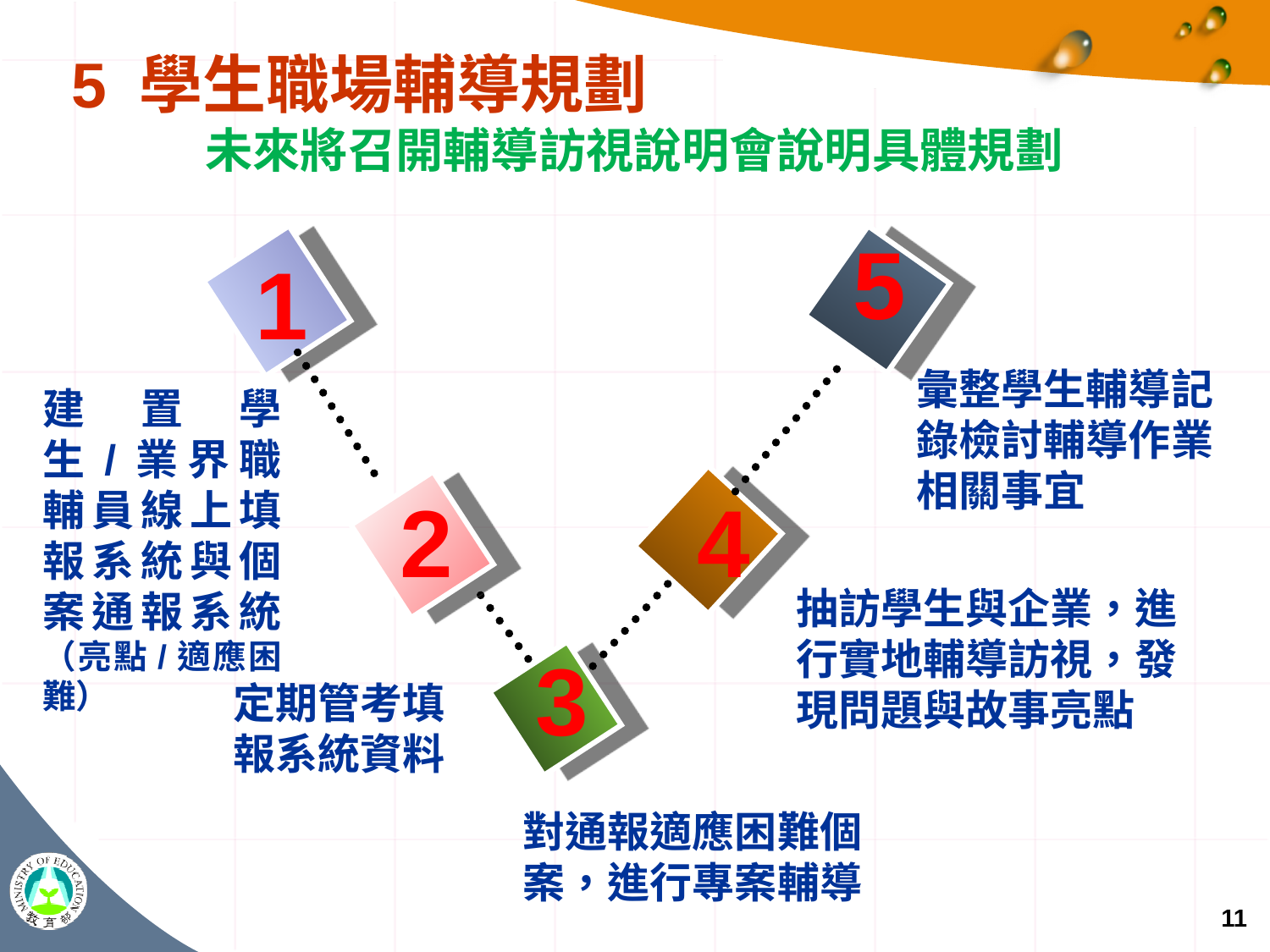

5 學生職場輔導規劃
未來將召開輔導訪視說明會說明具體規劃
5
1

彙整學生輔導記錄檢討輔導作業相關事宜
建置學生/業界職輔員線上填報系統與個案通報系統（亮點/適應困難）

2
4

抽訪學生與企業，進行實地輔導訪視，發現問題與故事亮點

3

定期管考填報系統資料
對通報適應困難個案，進行專案輔導
11